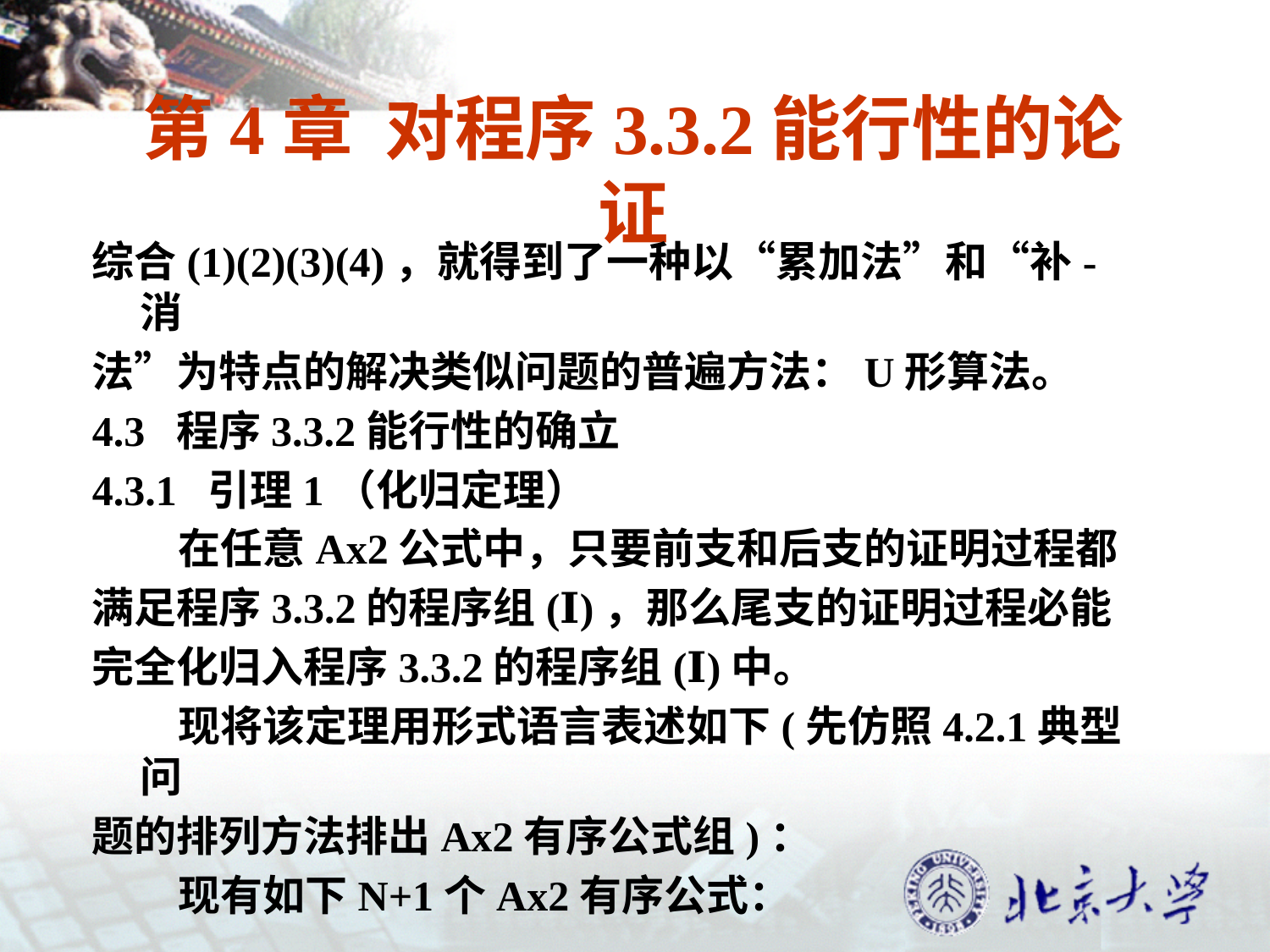

# 第4章  对程序3.3.2能行性的论证
综合(1)(2)(3)(4)，就得到了一种以“累加法”和“补-消
法”为特点的解决类似问题的普遍方法：U形算法。
4.3  程序3.3.2能行性的确立
4.3.1  引理1（化归定理）
        在任意Ax2公式中，只要前支和后支的证明过程都
满足程序3.3.2的程序组(Ⅰ)，那么尾支的证明过程必能
完全化归入程序3.3.2的程序组(Ⅰ)中。
        现将该定理用形式语言表述如下(先仿照4.2.1典型问
题的排列方法排出Ax2有序公式组)：
        现有如下N+1个Ax2有序公式：